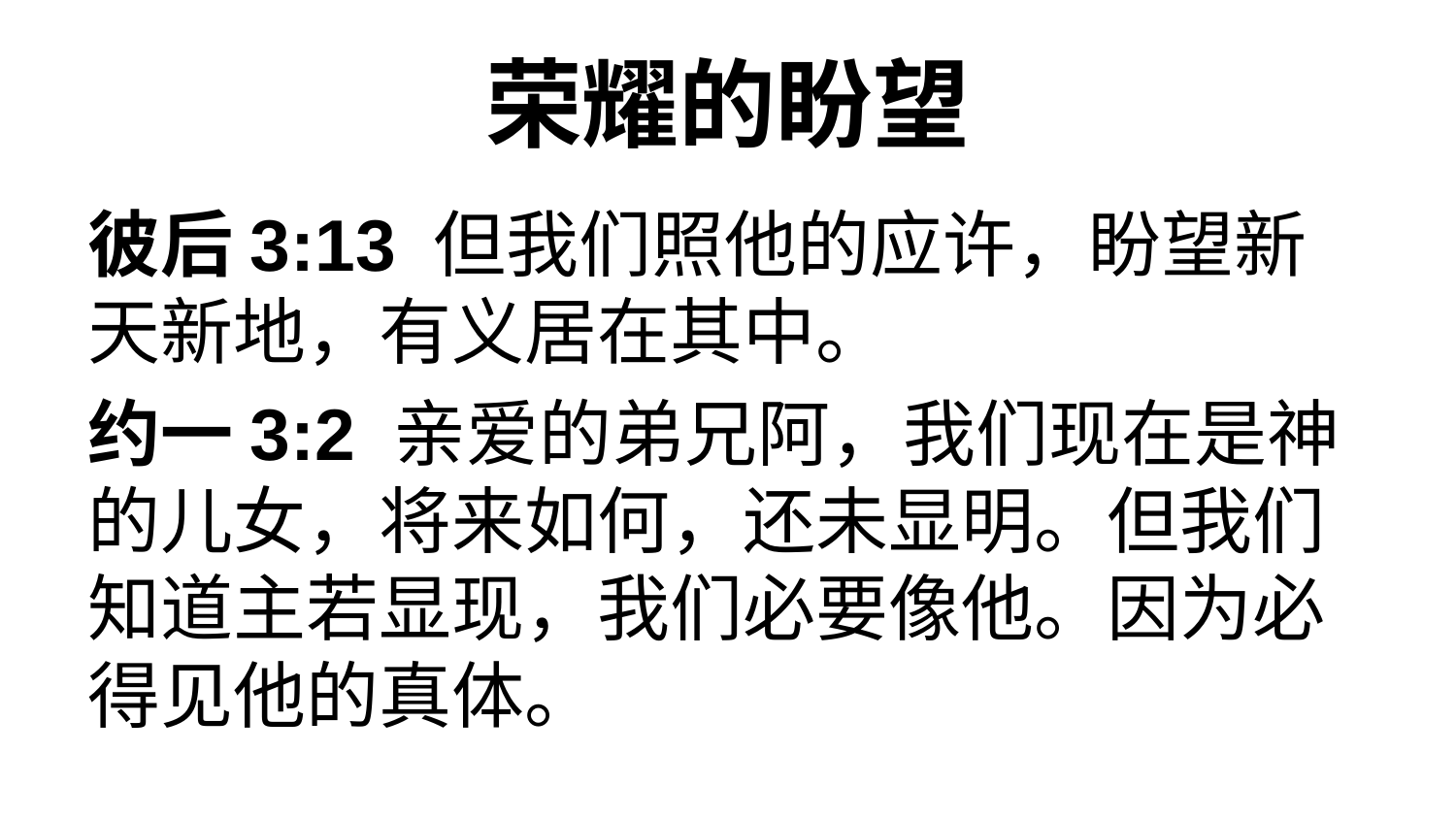

# 荣耀的盼望
彼后3:13 但我们照他的应许，盼望新天新地，有义居在其中。
约一3:2 亲爱的弟兄阿，我们现在是神的儿女，将来如何，还未显明。但我们知道主若显现，我们必要像他。因为必得见他的真体。